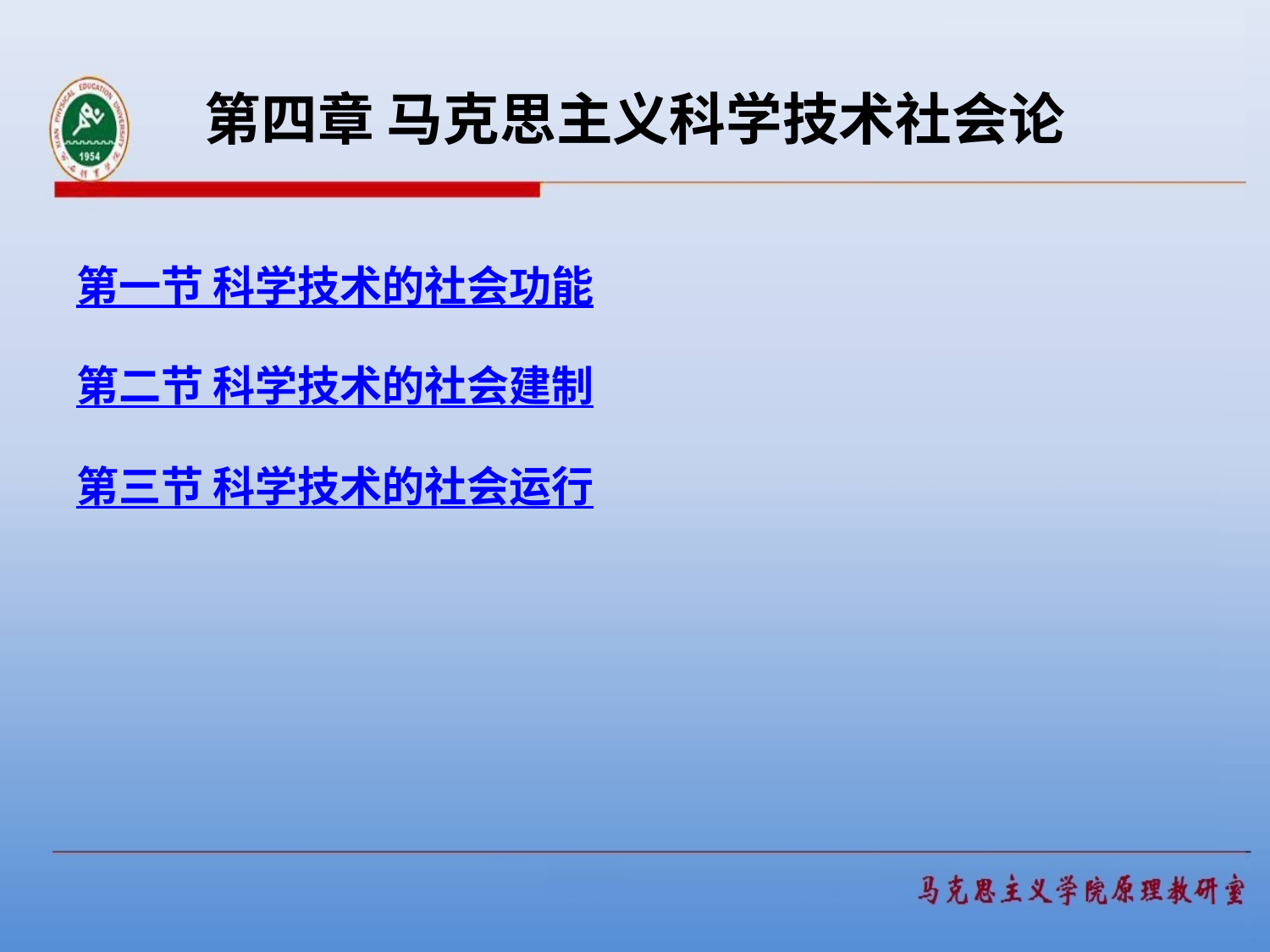

# 第四章 马克思主义科学技术社会论
第一节 科学技术的社会功能
第二节 科学技术的社会建制
第三节 科学技术的社会运行